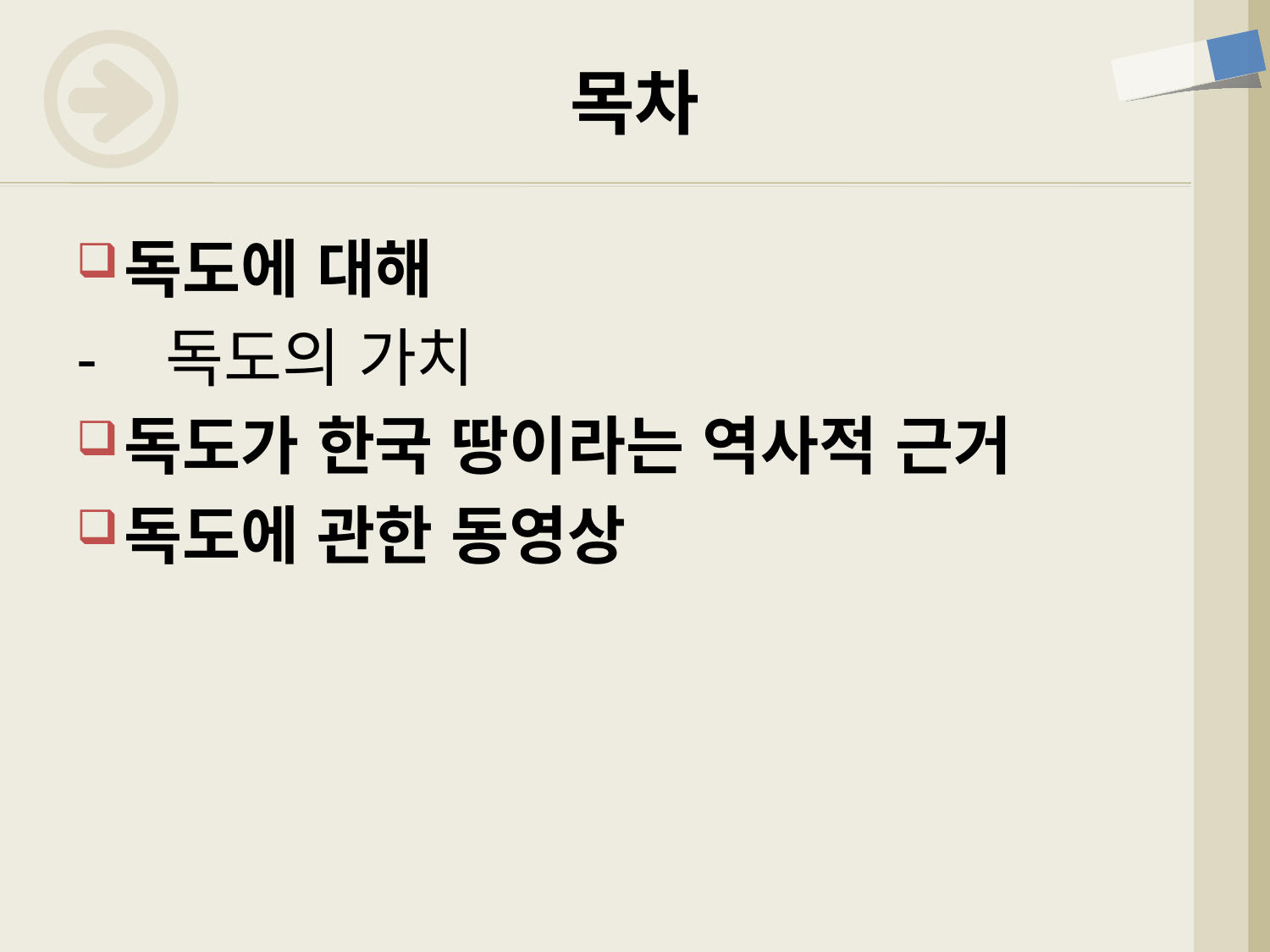

# 목차
독도에 대해
-   독도의 가치
독도가 한국 땅이라는 역사적 근거
독도에 관한 동영상